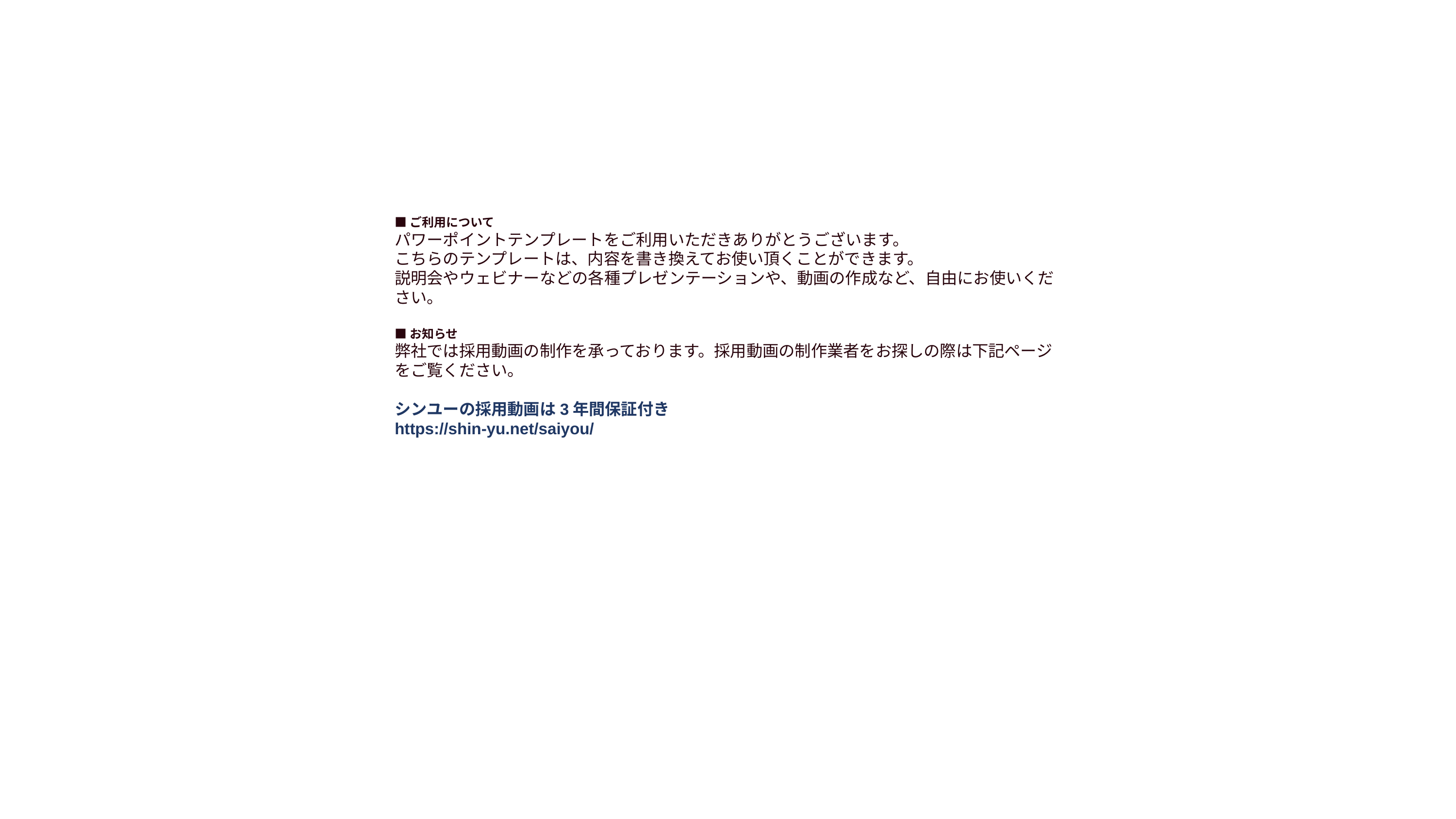

■ご利用について
パワーポイントテンプレートをご利用いただきありがとうございます。
こちらのテンプレートは、内容を書き換えてお使い頂くことができます。
説明会やウェビナーなどの各種プレゼンテーションや、動画の作成など、自由にお使いください。

■お知らせ
弊社では採用動画の制作を承っております。採用動画の制作業者をお探しの際は下記ページをご覧ください。
シンユーの採用動画は3年間保証付き
https://shin-yu.net/saiyou/